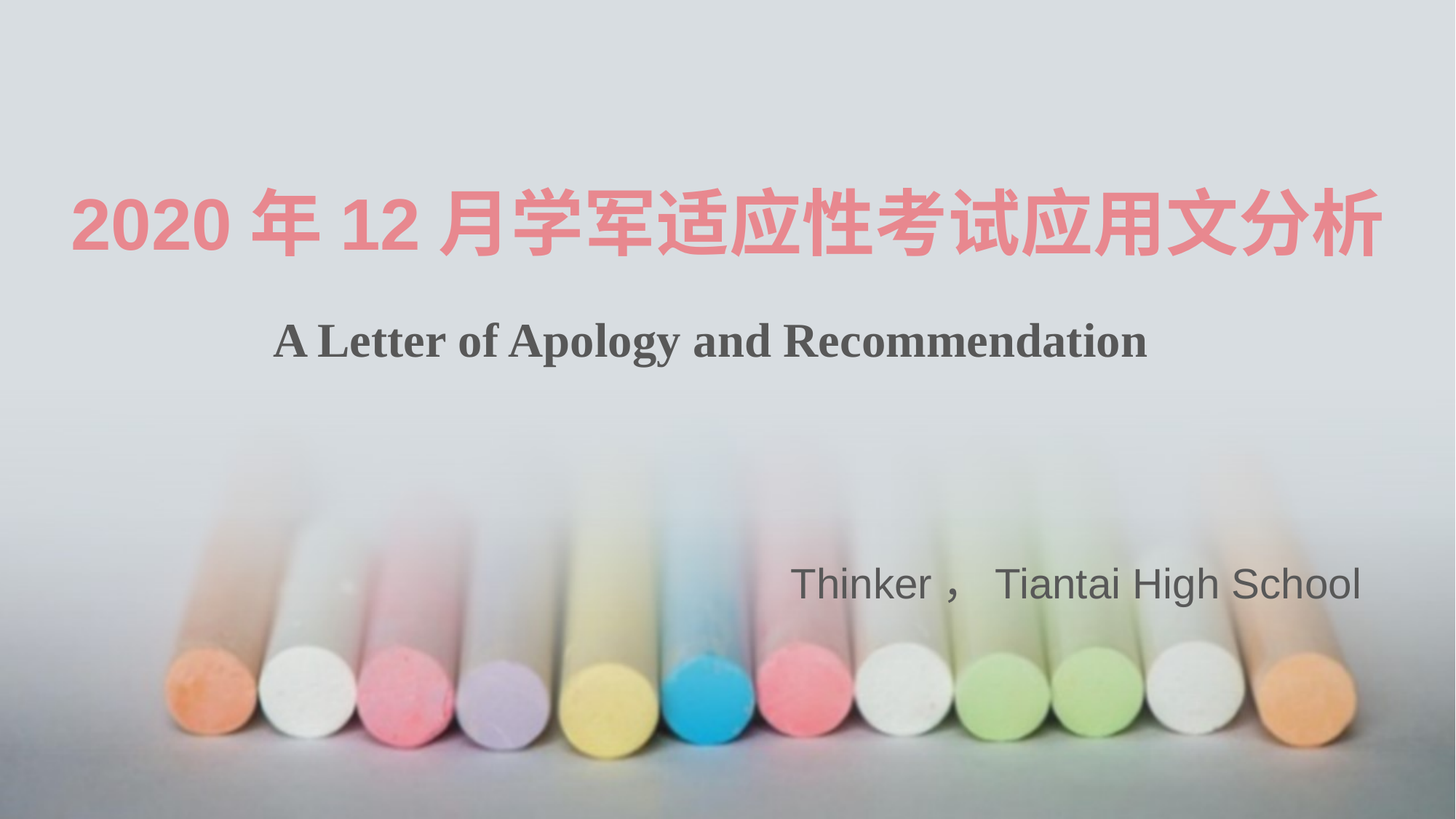

# 2020年12月学军适应性考试应用文分析
A Letter of Apology and Recommendation
Thinker，Tiantai High School